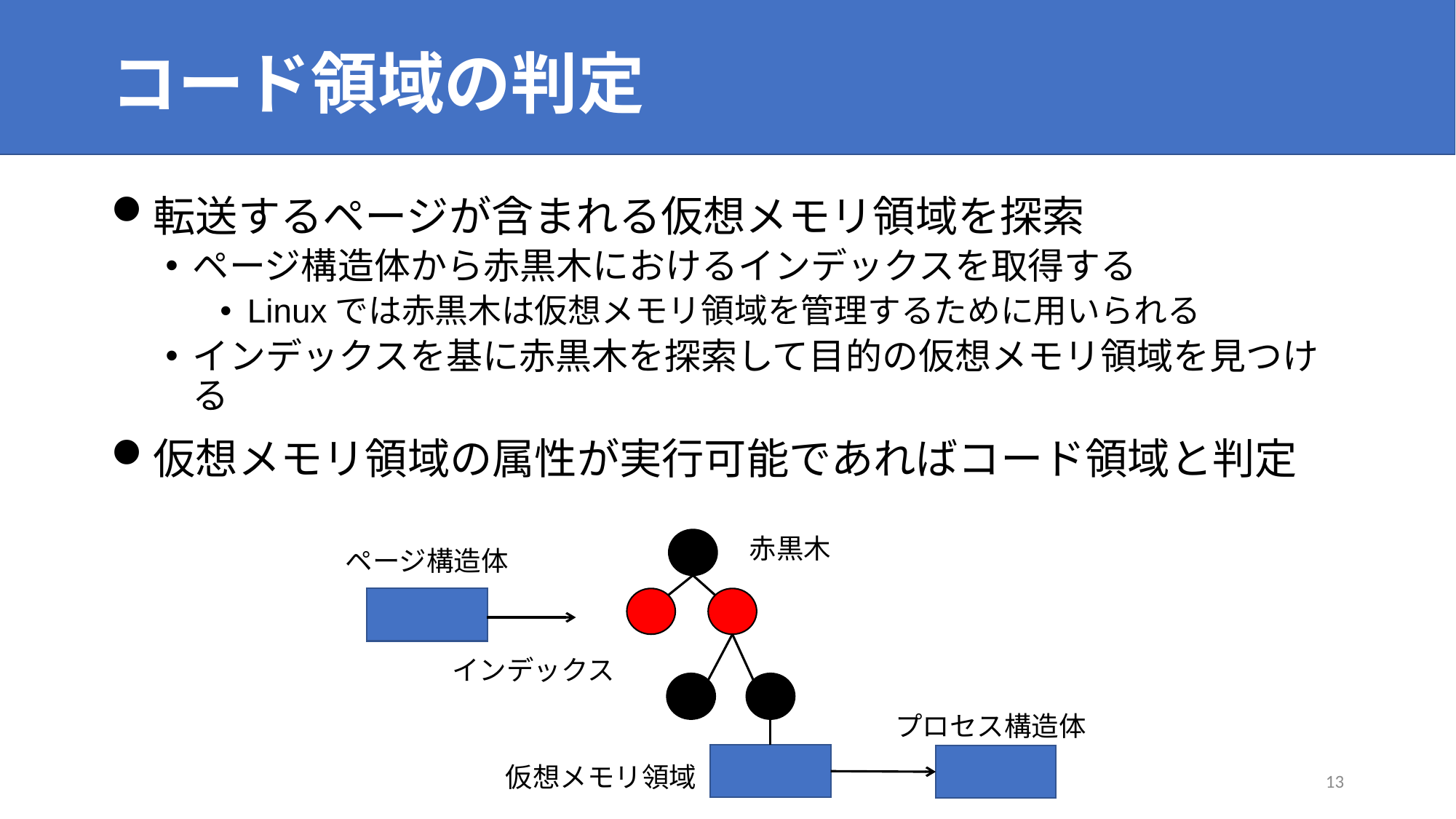

# コード領域の判定
転送するページが含まれる仮想メモリ領域を探索
ページ構造体から赤黒木におけるインデックスを取得する
Linuxでは赤黒木は仮想メモリ領域を管理するために用いられる
インデックスを基に赤黒木を探索して目的の仮想メモリ領域を見つける
仮想メモリ領域の属性が実行可能であればコード領域と判定
赤黒木

ページ構造体

インデックス

プロセス構造体

仮想メモリ領域
13